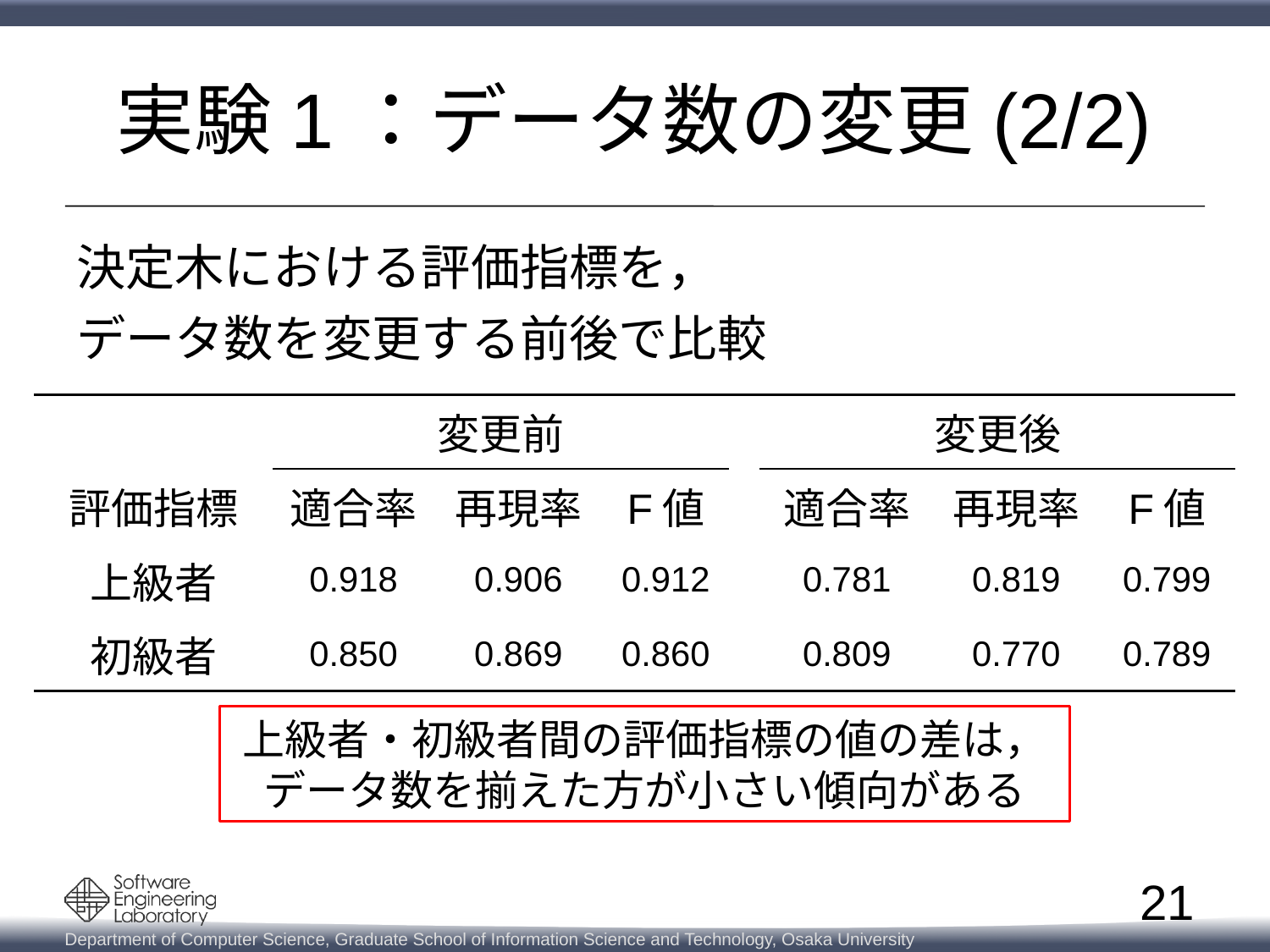

# 実験1：データ数の変更(2/2)
決定木における評価指標を，
データ数を変更する前後で比較
|  | 変更前 |  |  |  | 変更後 |  |  |
| --- | --- | --- | --- | --- | --- | --- | --- |
| 評価指標 | 適合率 | 再現率 | F値 |  | 適合率 | 再現率 | F値 |
| 上級者 | 0.918 | 0.906 | 0.912 |  | 0.781 | 0.819 | 0.799 |
| 初級者 | 0.850 | 0.869 | 0.860 |  | 0.809 | 0.770 | 0.789 |
上級者・初級者間の評価指標の値の差は，
データ数を揃えた方が小さい傾向がある
21